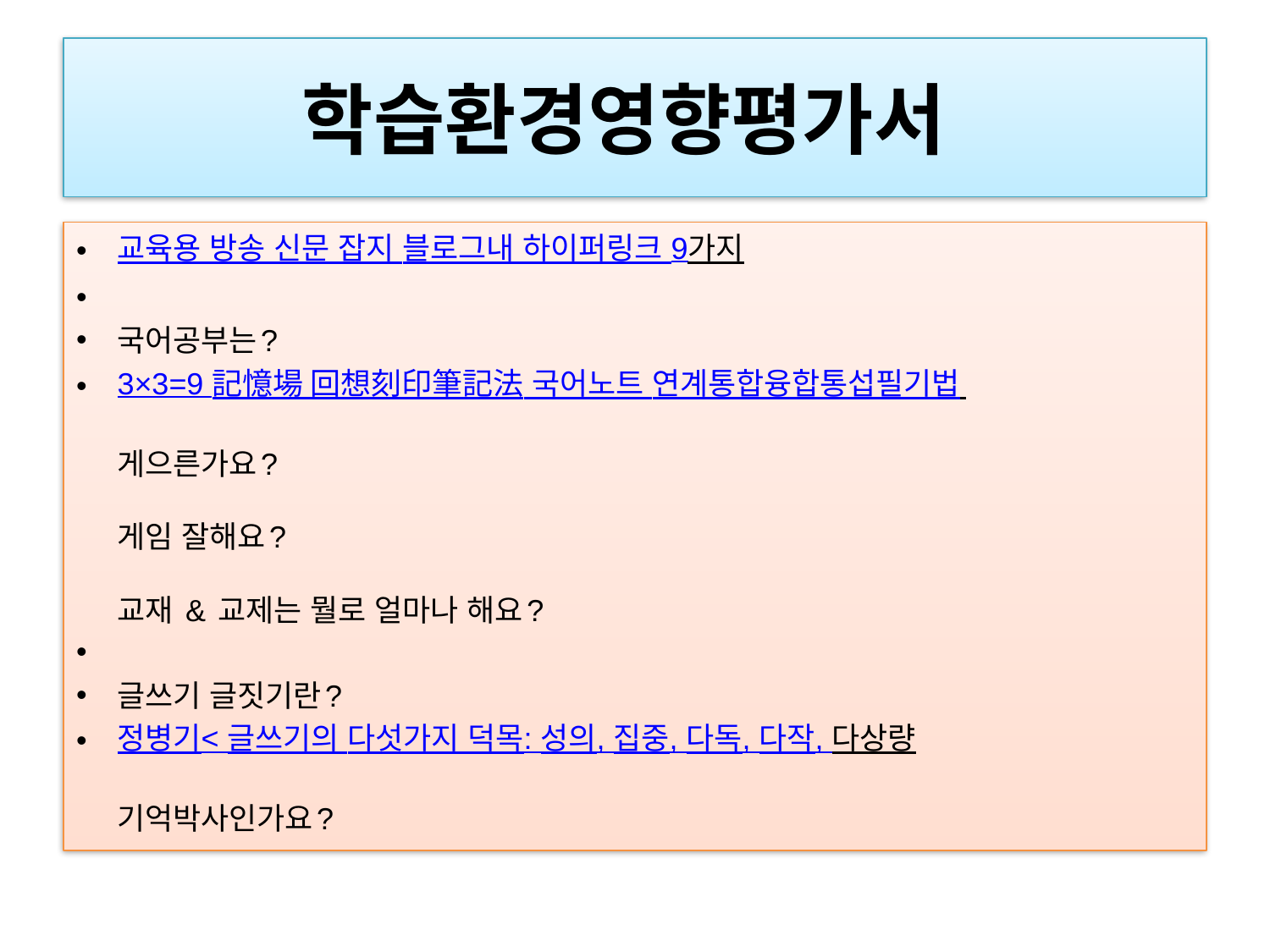

# 학습환경영향평가서
교육용 방송 신문 잡지 블로그내 하이퍼링크 9가지

국어공부는?
3×3=9 記憶場 回想刻印筆記法 국어노트 연계통합융합통섭필기법  
게으른가요?
게임 잘해요?
교재 & 교제는 뭘로 얼마나 해요?

글쓰기 글짓기란?
정병기< 글쓰기의 다섯가지 덕목: 성의, 집중, 다독, 다작, 다상량 
기억박사인가요?